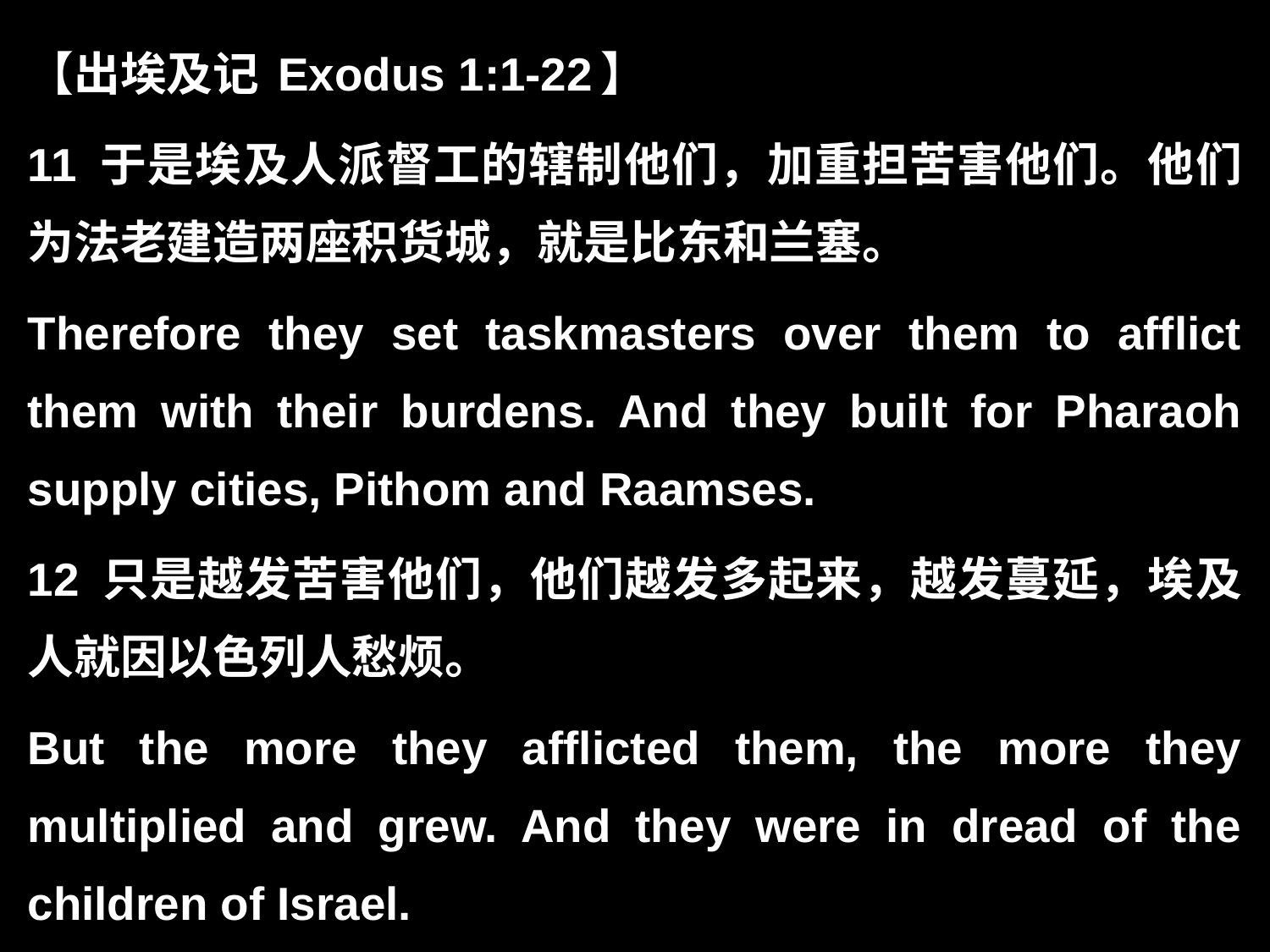

【出埃及记 Exodus 1:1-22】
11 于是埃及人派督工的辖制他们，加重担苦害他们。他们为法老建造两座积货城，就是比东和兰塞。
Therefore they set taskmasters over them to afflict them with their burdens. And they built for Pharaoh supply cities, Pithom and Raamses.
12 只是越发苦害他们，他们越发多起来，越发蔓延，埃及人就因以色列人愁烦。
But the more they afflicted them, the more they multiplied and grew. And they were in dread of the children of Israel.